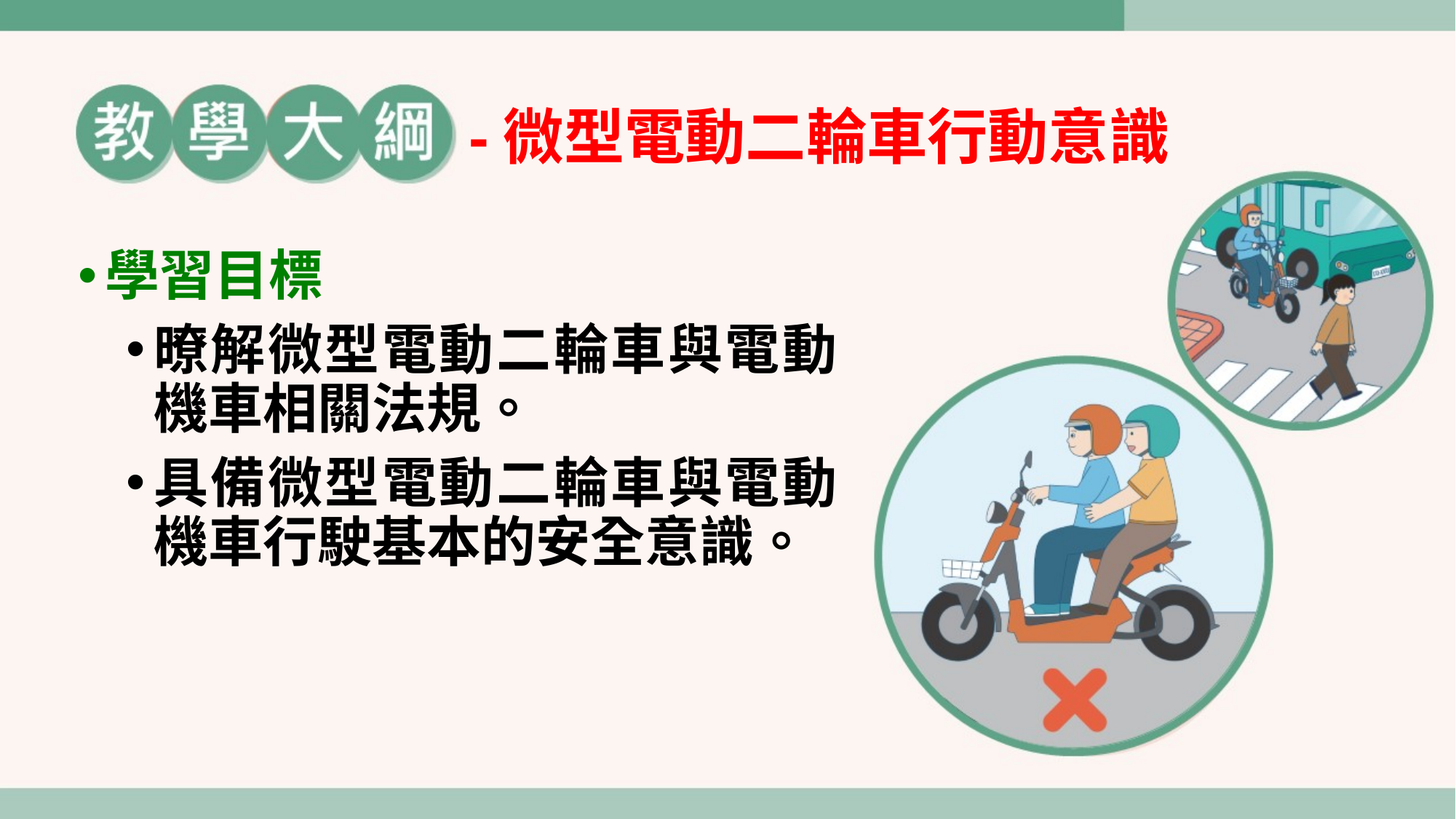

-微型電動二輪車行動意識
學習目標
暸解微型電動二輪車與電動機車相關法規。
具備微型電動二輪車與電動機車行駛基本的安全意識。